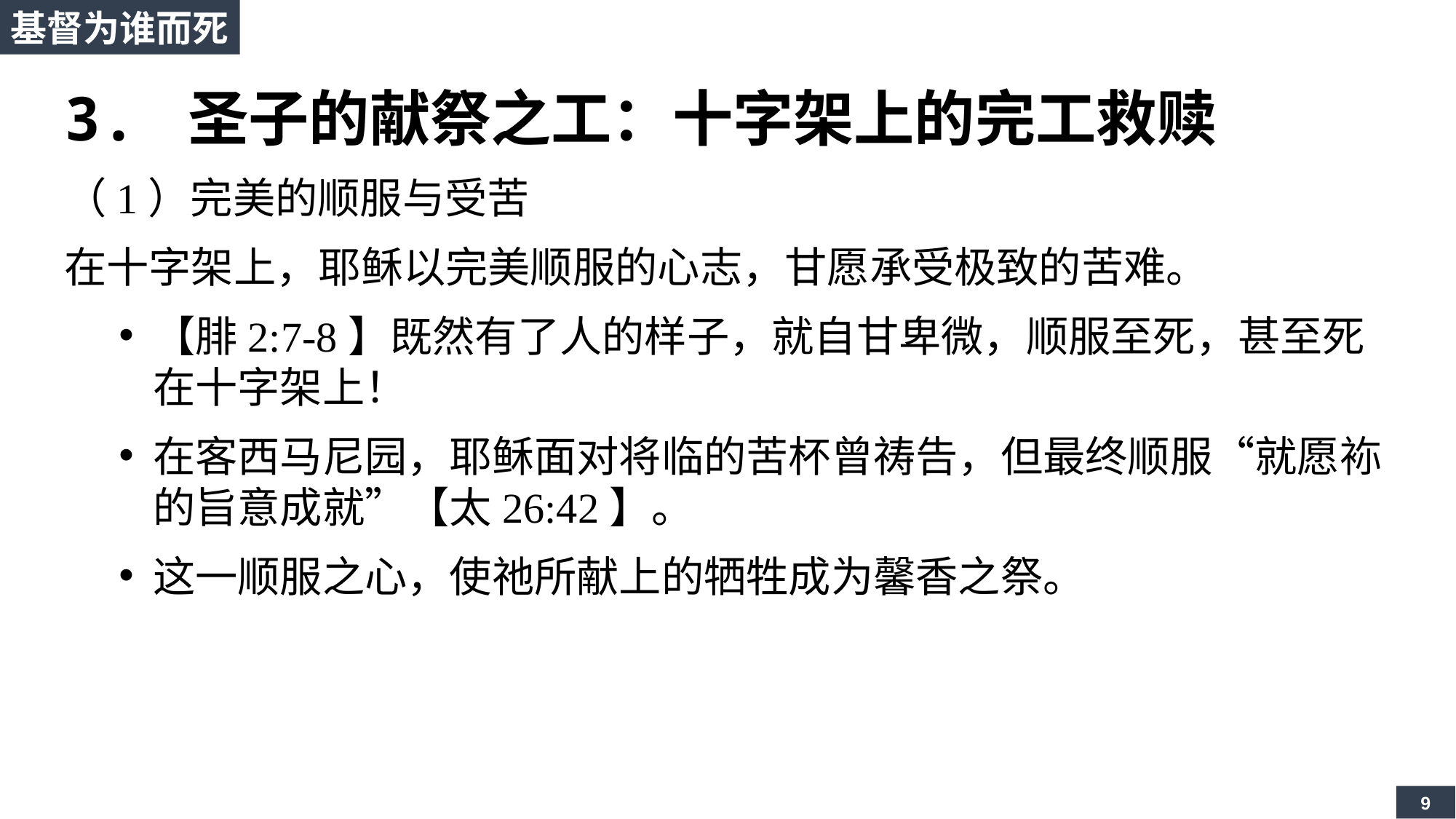

基督为谁而死
3. 圣子的献祭之工：十字架上的完工救赎
（1）完美的顺服与受苦
在十字架上，耶稣以完美顺服的心志，甘愿承受极致的苦难。
【腓2:7-8】既然有了人的样子，就自甘卑微，顺服至死，甚至死在十字架上！
在客西马尼园，耶稣面对将临的苦杯曾祷告，但最终顺服“就愿袮的旨意成就”【太26:42】。
这一顺服之心，使祂所献上的牺牲成为馨香之祭。
9